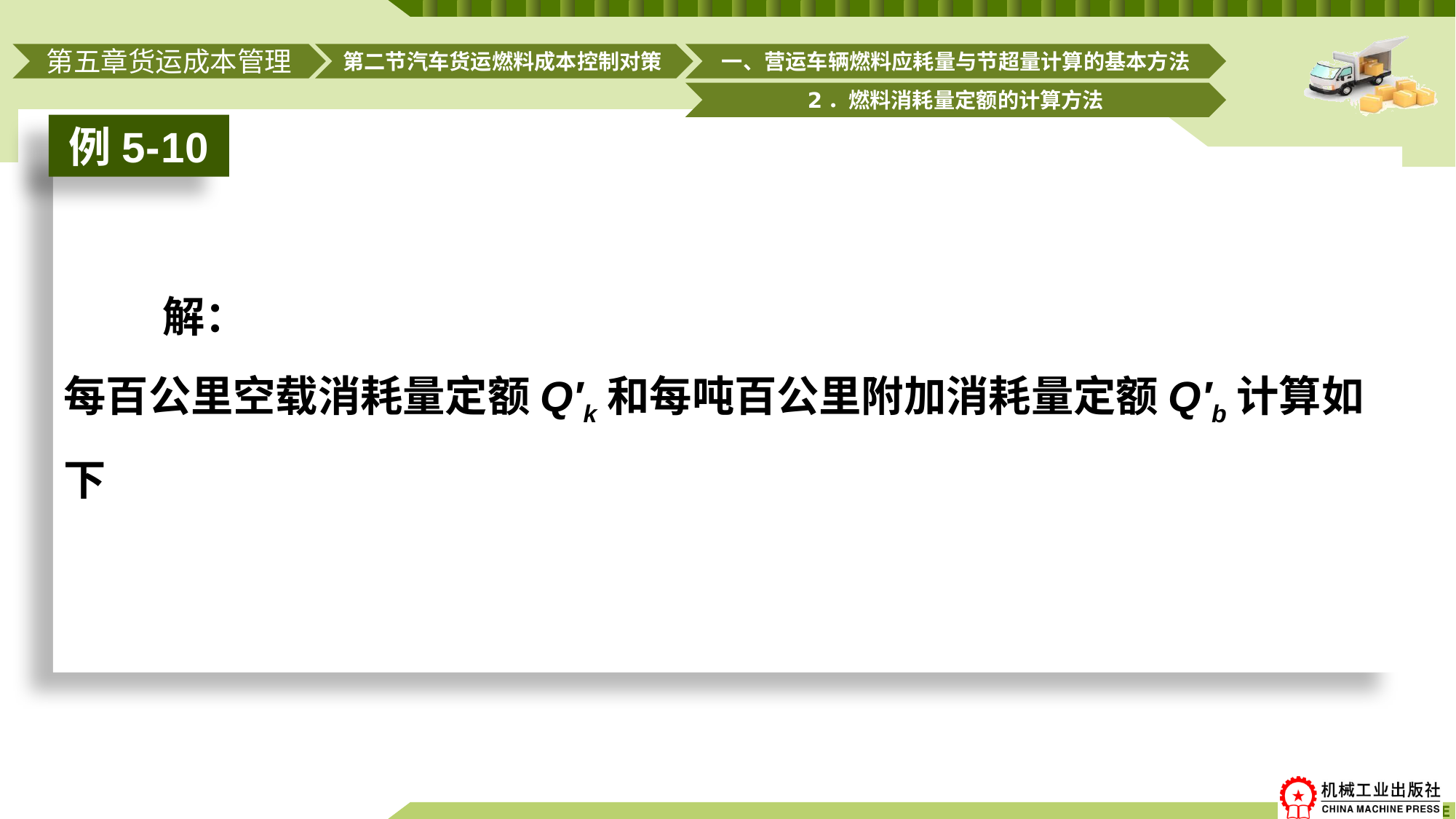

第二节汽车货运燃料成本控制对策
一、营运车辆燃料应耗量与节超量计算的基本方法
第五章货运成本管理
2．燃料消耗量定额的计算方法
例5-10
# 解： 每百公里空载消耗量定额Q′k和每吨百公里附加消耗量定额Q′b计算如下